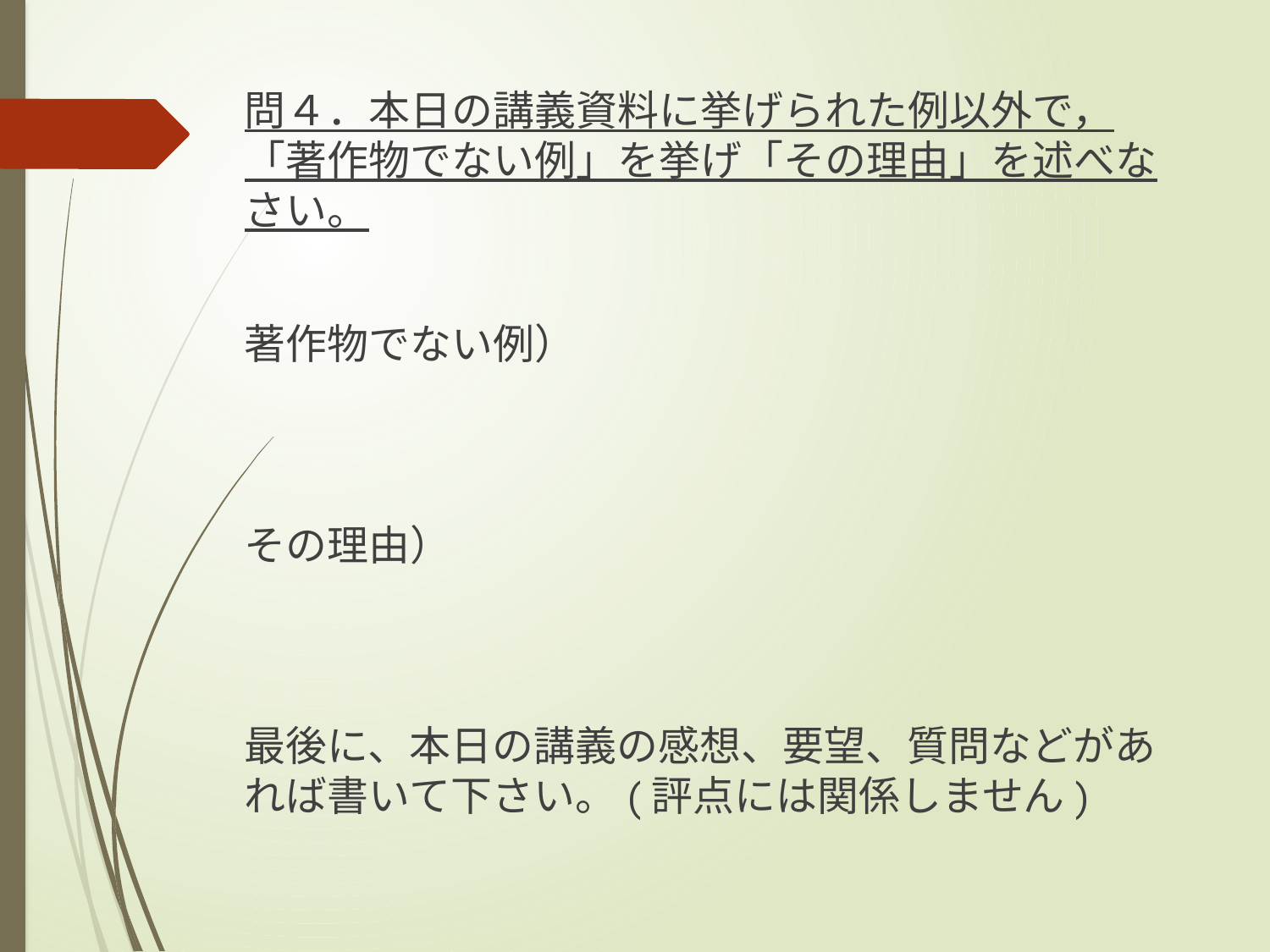

問４．本日の講義資料に挙げられた例以外で，「著作物でない例」を挙げ「その理由」を述べなさい。

著作物でない例）

その理由）

最後に、本日の講義の感想、要望、質問などがあれば書いて下さい。(評点には関係しません)